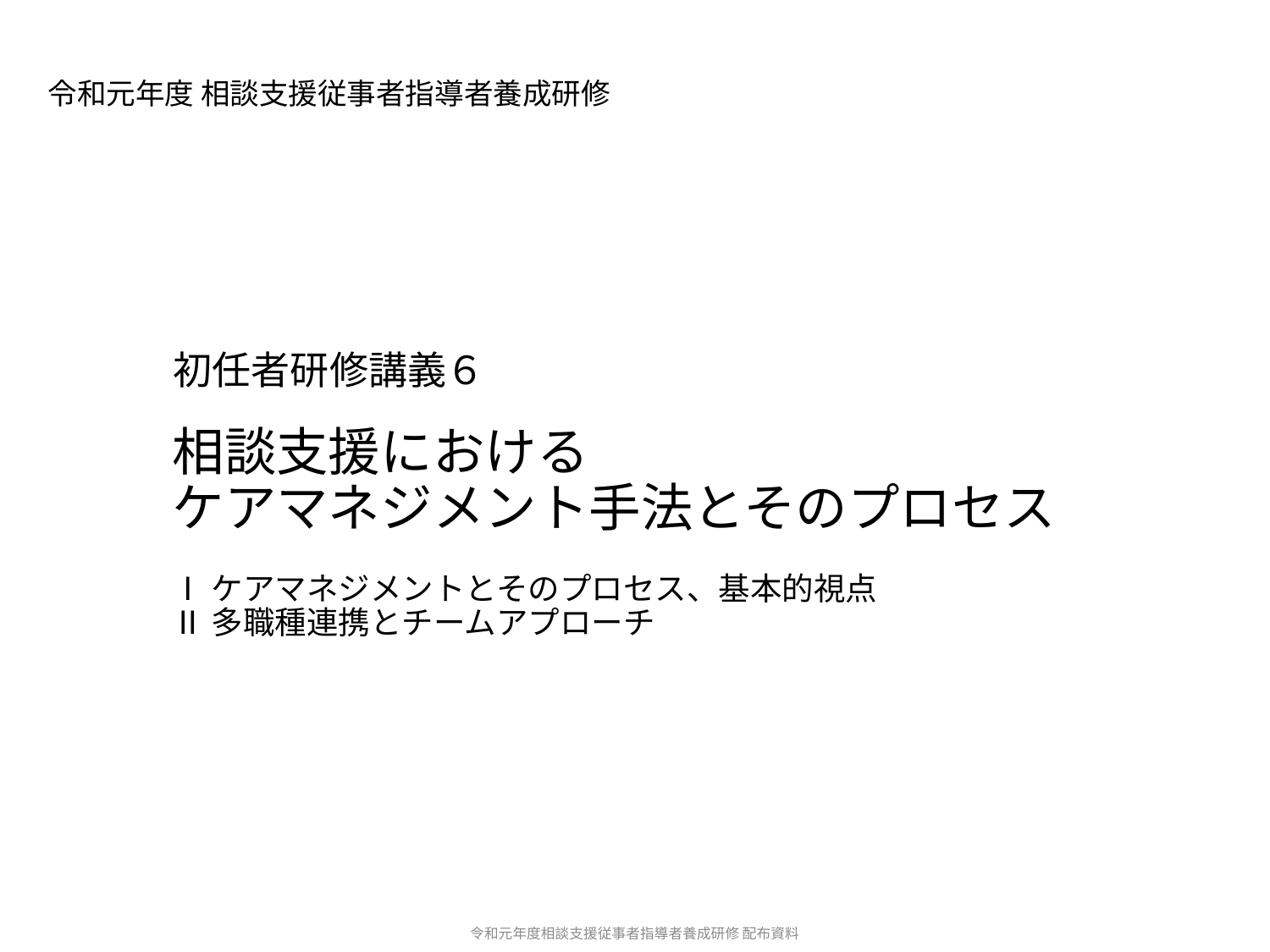

令和元年度 相談支援従事者指導者養成研修
初任者研修講義６
相談支援における
ケアマネジメント手法とそのプロセス
Ⅰ ケアマネジメントとそのプロセス、基本的視点
Ⅱ 多職種連携とチームアプローチ
令和元年度相談支援従事者指導者養成研修 配布資料